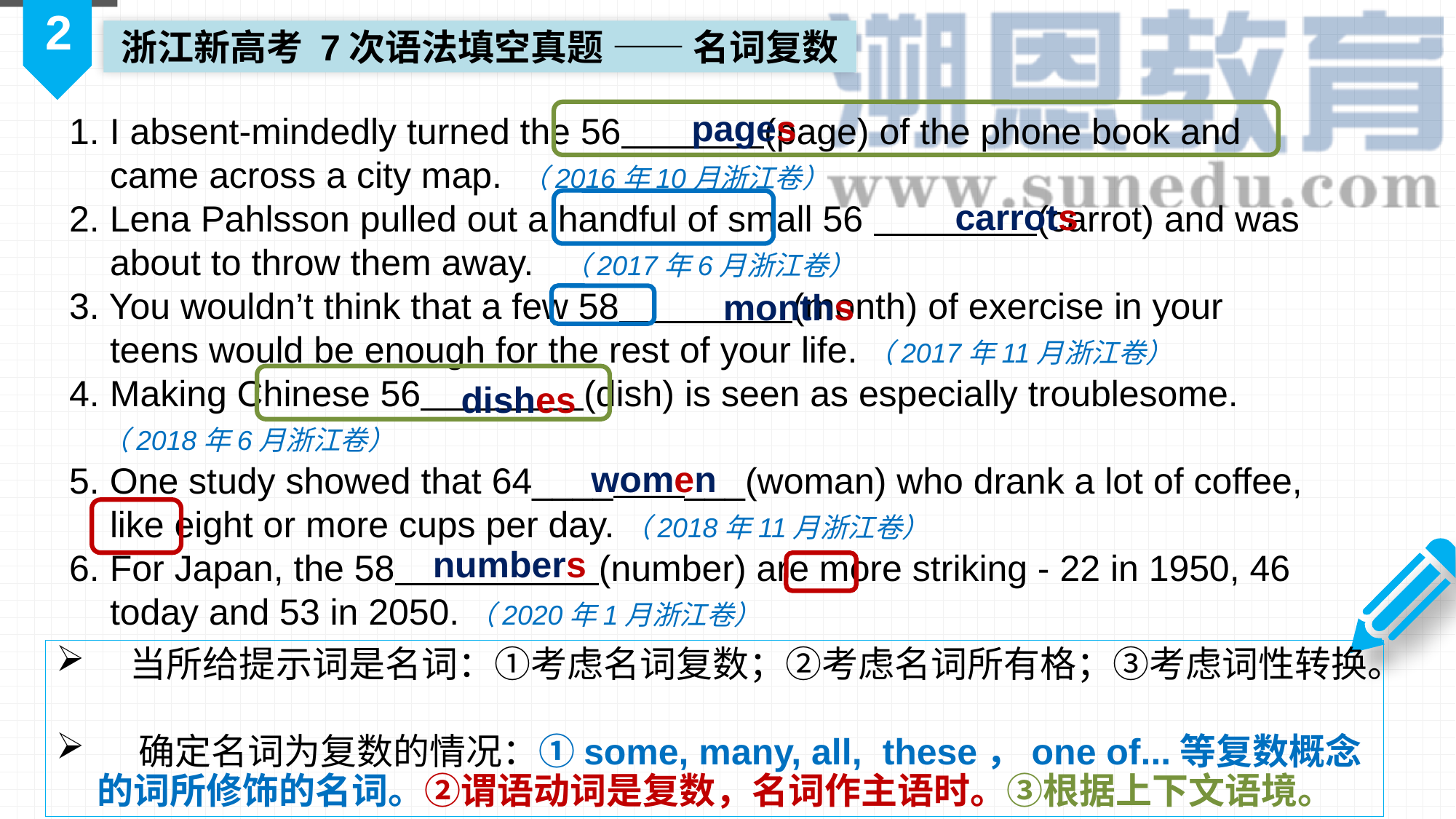

2
浙江新高考 7次语法填空真题 —— 名词复数
pages
1. I absent-mindedly turned the 56              (page) of the phone book and
    came across a city map. （2016年10月浙江卷）
2. Lena Pahlsson pulled out a handful of small 56                 (carrot) and was
    about to throw them away.  （2017年6月浙江卷）
3. You wouldn’t think that a few 58                 (month) of exercise in your
    teens would be enough for the rest of your life.（2017年11月浙江卷）
4. Making Chinese 56                (dish) is seen as especially troublesome.
   （2018年6月浙江卷）
5. One study showed that 64____       ___(woman) who drank a lot of coffee,
    like eight or more cups per day.（2018年11月浙江卷）
6. For Japan, the 58                    (number) are more striking - 22 in 1950, 46
    today and 53 in 2050.（2020年1月浙江卷）

carrots

months

 dishes

women

numbers

   当所给提示词是名词：①考虑名词复数；②考虑名词所有格；③考虑词性转换。
    确定名词为复数的情况：①some, many, all,  these，one of...等复数概念的词所修饰的名词。②谓语动词是复数，名词作主语时。③根据上下文语境。